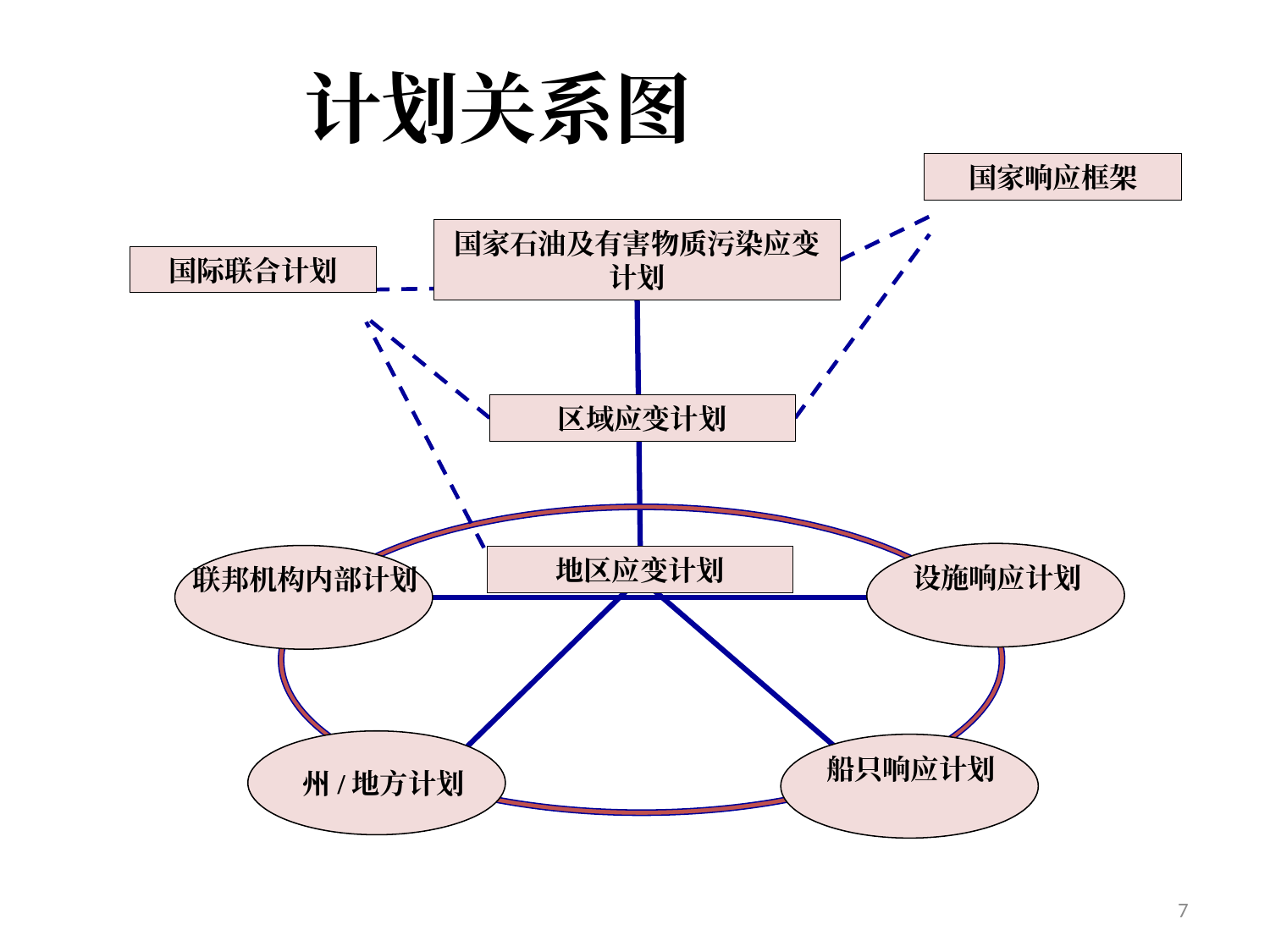

# 计划关系图
国家响应框架
国家石油及有害物质污染应变计划
国际联合计划
区域应变计划

设施响应计划

联邦机构内部计划
地区应变计划

州/地方计划

船只响应计划
7